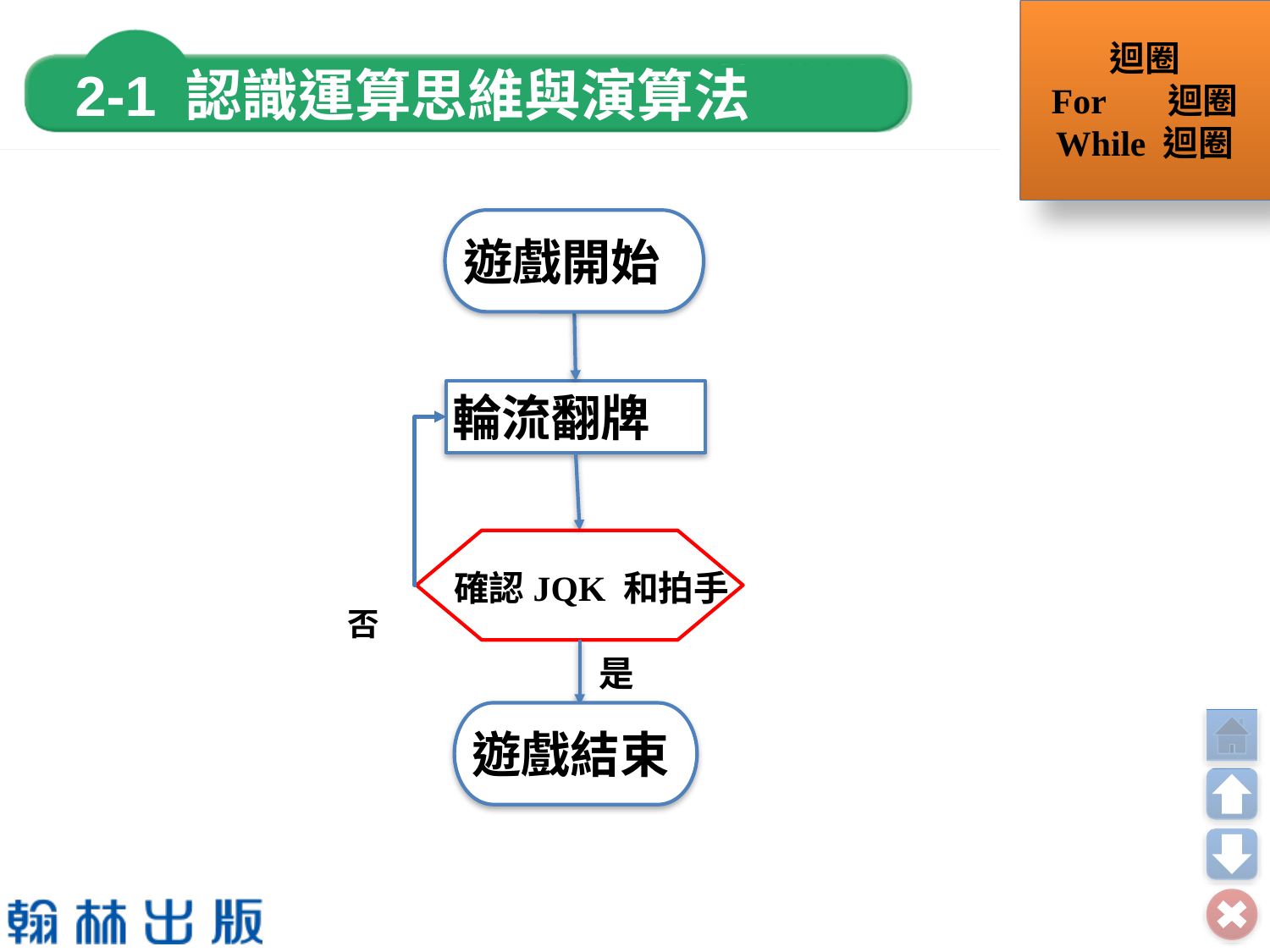

迴圈
For      迴圈
While 迴圈
遊戲開始
輪流翻牌

確認JQK 和拍手
否
是
遊戲結束